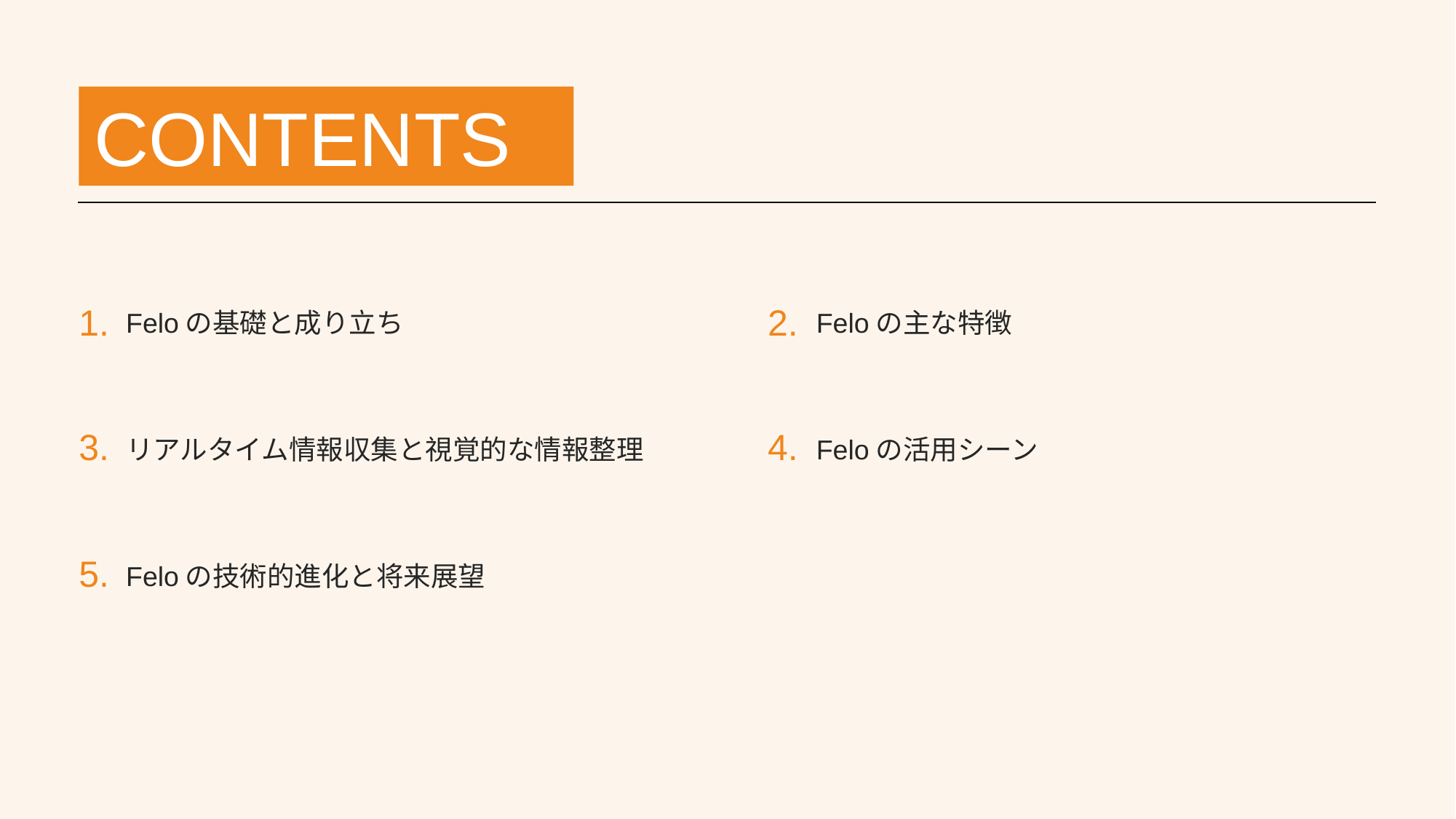

CONTENTS
1.
2.
Feloの基礎と成り立ち
Feloの主な特徴
3.
4.
リアルタイム情報収集と視覚的な情報整理
Feloの活用シーン
5.
Feloの技術的進化と将来展望